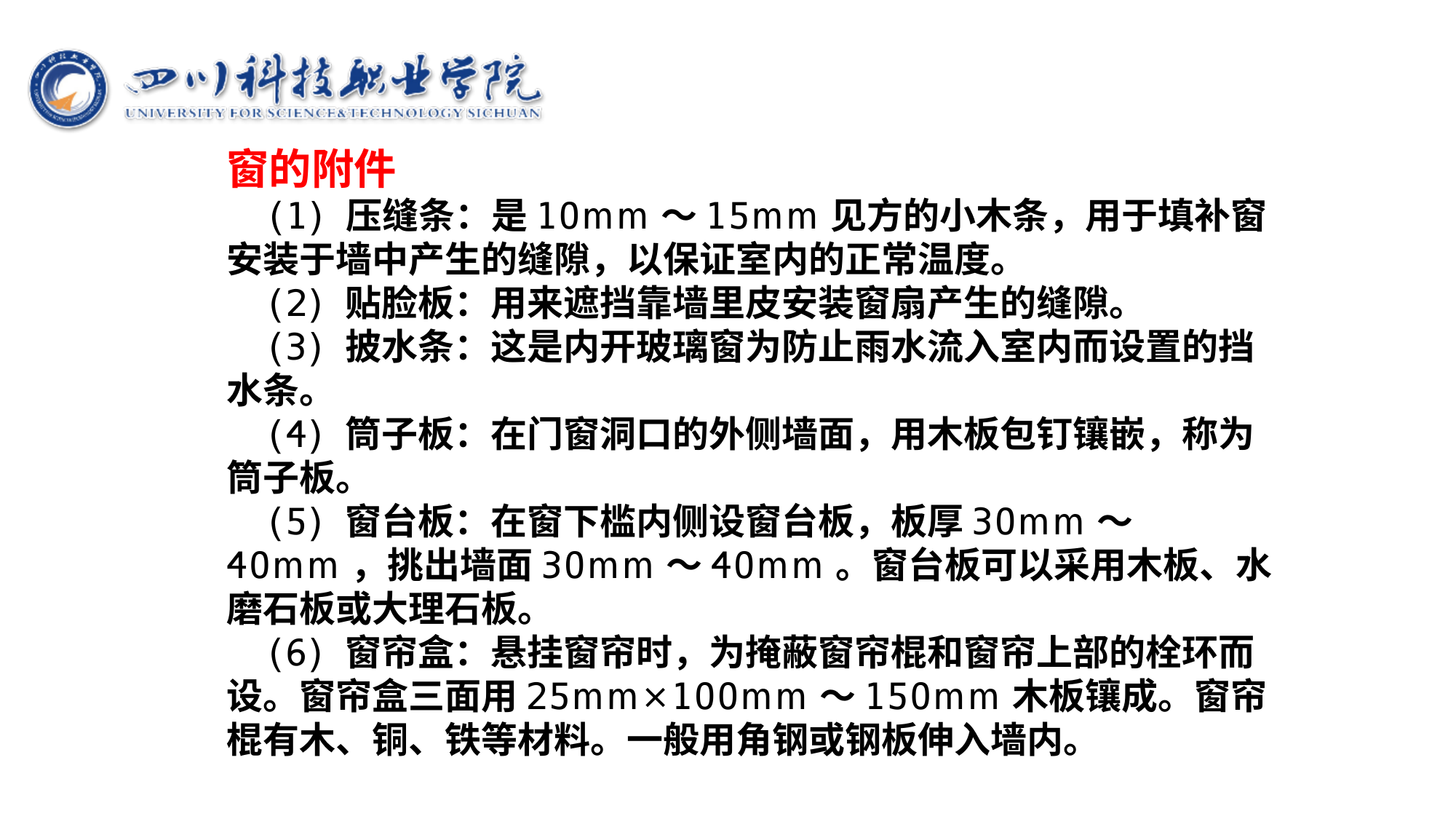

窗的附件
    (1) 压缝条：是10mm～15mm见方的小木条，用于填补窗安装于墙中产生的缝隙，以保证室内的正常温度。
    (2) 贴脸板：用来遮挡靠墙里皮安装窗扇产生的缝隙。
    (3) 披水条：这是内开玻璃窗为防止雨水流入室内而设置的挡水条。
    (4) 筒子板：在门窗洞口的外侧墙面，用木板包钉镶嵌，称为筒子板。
    (5) 窗台板：在窗下槛内侧设窗台板，板厚30mm～40mm，挑出墙面30mm～40mm。窗台板可以采用木板、水磨石板或大理石板。
    (6) 窗帘盒：悬挂窗帘时，为掩蔽窗帘棍和窗帘上部的栓环而设。窗帘盒三面用25mm×100mm～150mm木板镶成。窗帘棍有木、铜、铁等材料。一般用角钢或钢板伸入墙内。